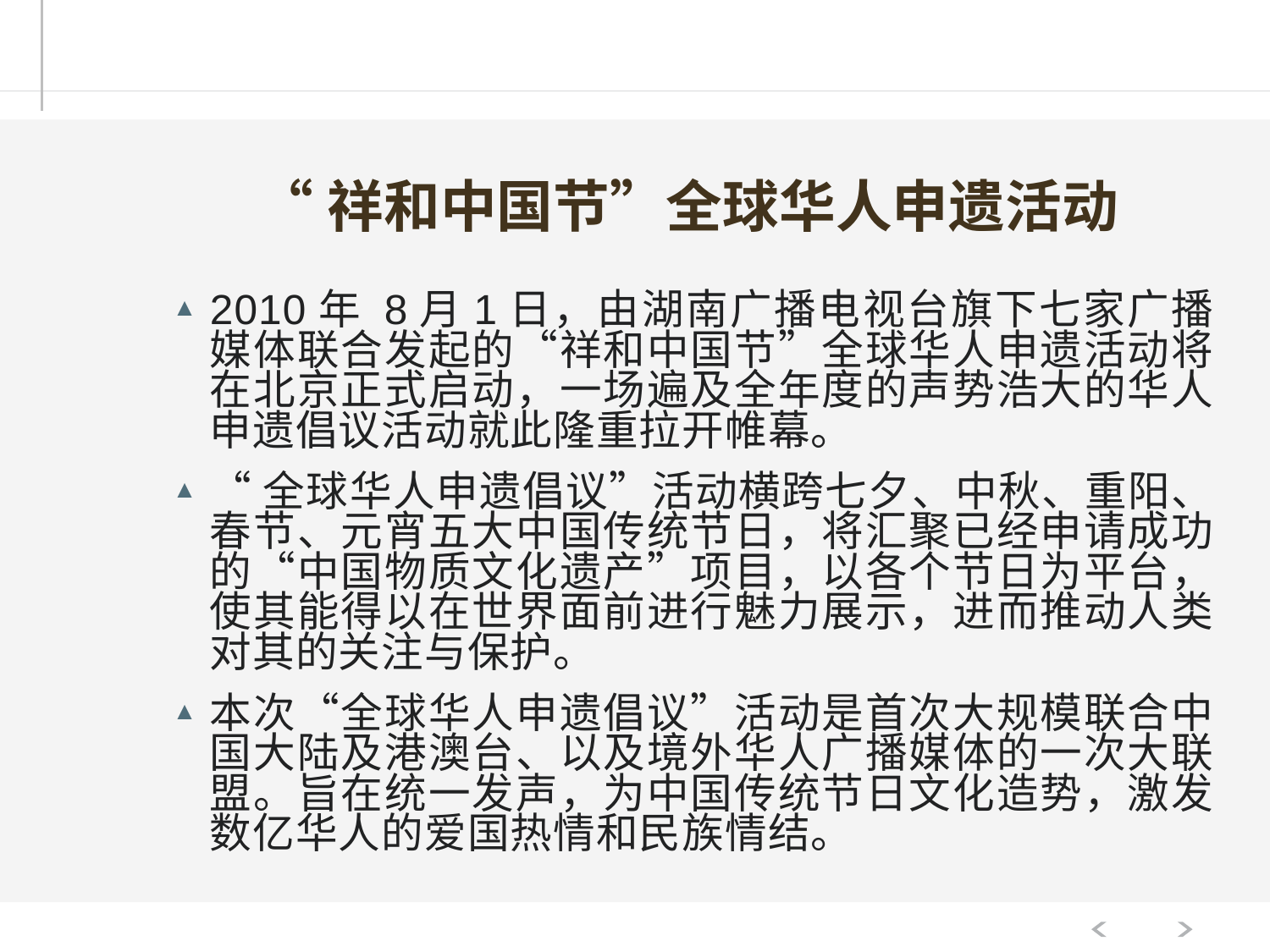

# “祥和中国节”全球华人申遗活动
2010年 8月1日，由湖南广播电视台旗下七家广播媒体联合发起的“祥和中国节”全球华人申遗活动将在北京正式启动，一场遍及全年度的声势浩大的华人申遗倡议活动就此隆重拉开帷幕。
“全球华人申遗倡议”活动横跨七夕、中秋、重阳、春节、元宵五大中国传统节日，将汇聚已经申请成功的“中国物质文化遗产”项目，以各个节日为平台，使其能得以在世界面前进行魅力展示，进而推动人类对其的关注与保护。
本次“全球华人申遗倡议”活动是首次大规模联合中国大陆及港澳台、以及境外华人广播媒体的一次大联盟。旨在统一发声，为中国传统节日文化造势，激发数亿华人的爱国热情和民族情结。